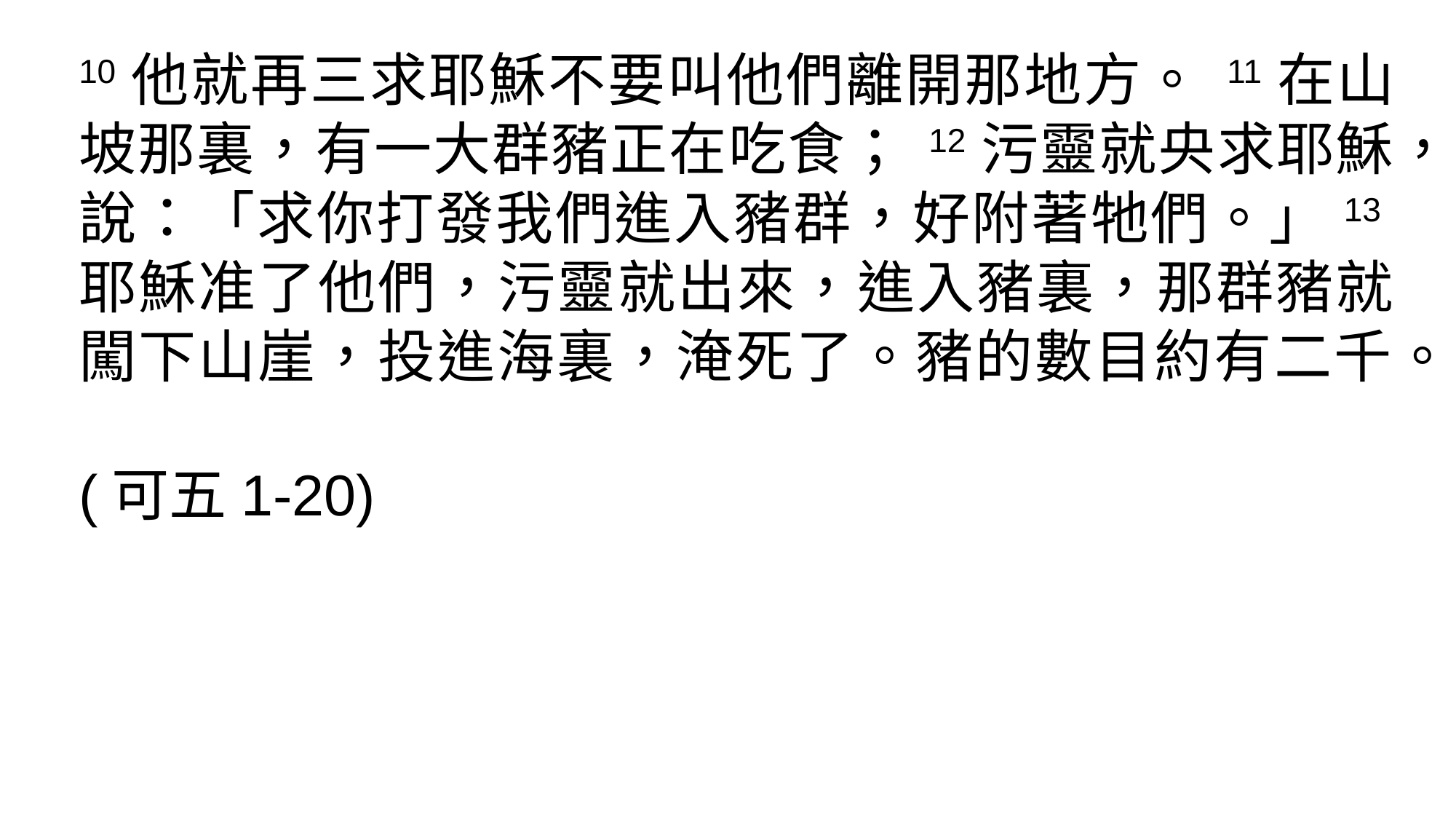

10他就再三求耶穌不要叫他們離開那地方。 11在山坡那裏，有一大群豬正在吃食； 12污靈就央求耶穌，說：「求你打發我們進入豬群，好附著牠們。」13耶穌准了他們，污靈就出來，進入豬裏，那群豬就闖下山崖，投進海裏，淹死了。豬的數目約有二千。
(可五1-20)